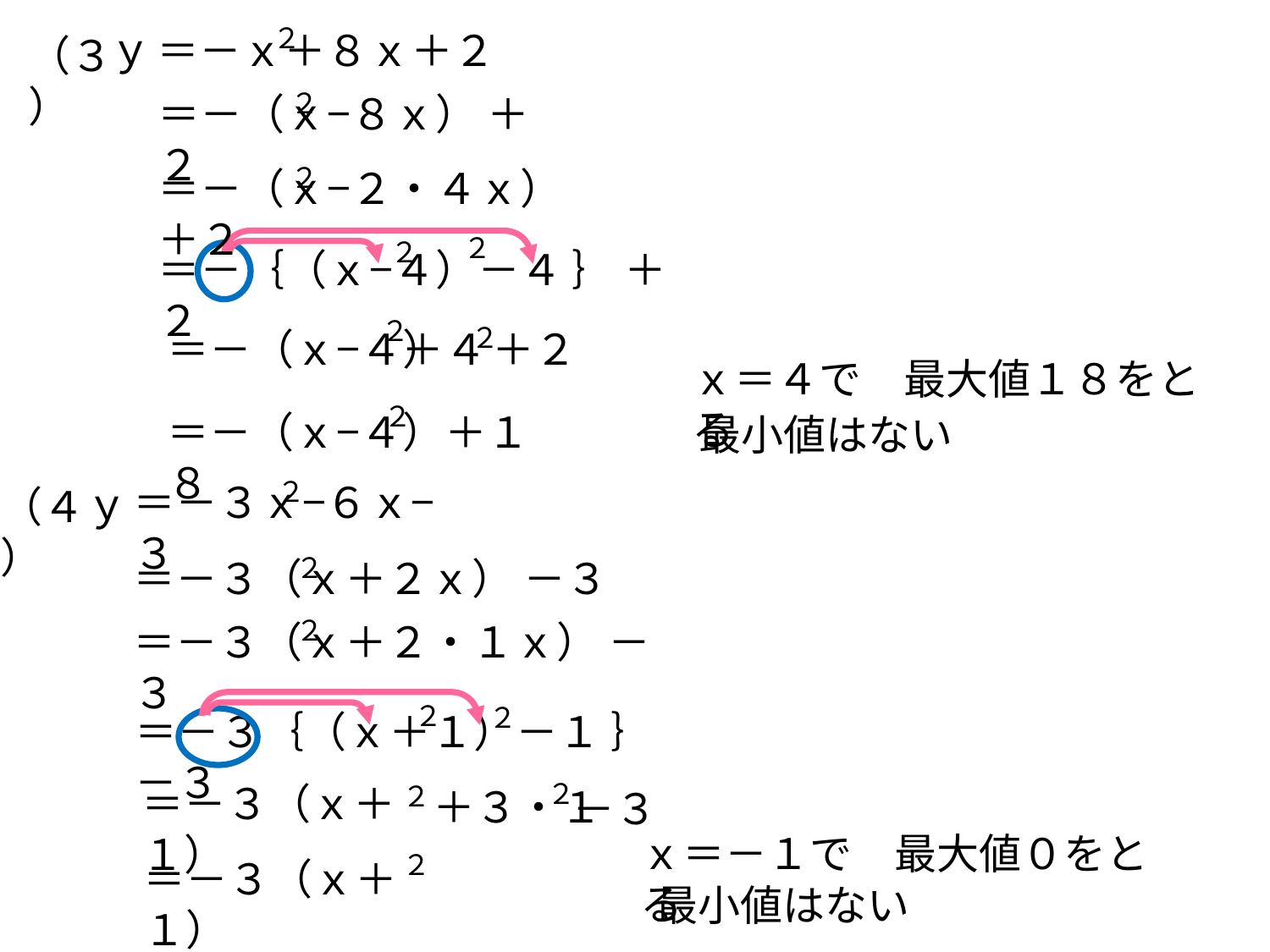

２
＝－ｘ＋８ｘ＋２
ｙ
（３）
２
＝－（ｘ−８ｘ） ＋２
２
＝－（ｘ−２・４ｘ） ＋２
２
２
＝－｛（ｘ−４）－４ ｝ ＋２

２
＝－（ｘ−４）
２
＋４
＋２
ｘ＝４で　最大値１８をとる
２
＝－（ｘ−４）＋１８
最小値はない
２
＝－３ｘ−６ｘ−３
ｙ
（４）
２
＝－３（ｘ＋２ｘ） －３
２
＝－３（ｘ＋２・１ｘ） －３

２
２
＝－３｛（ｘ＋１）－１ ｝ －３

２
＋３・１
＝－３（ｘ＋１）
２
－３
ｘ＝－１で　最大値０をとる
２
＝－３（ｘ＋１）
最小値はない